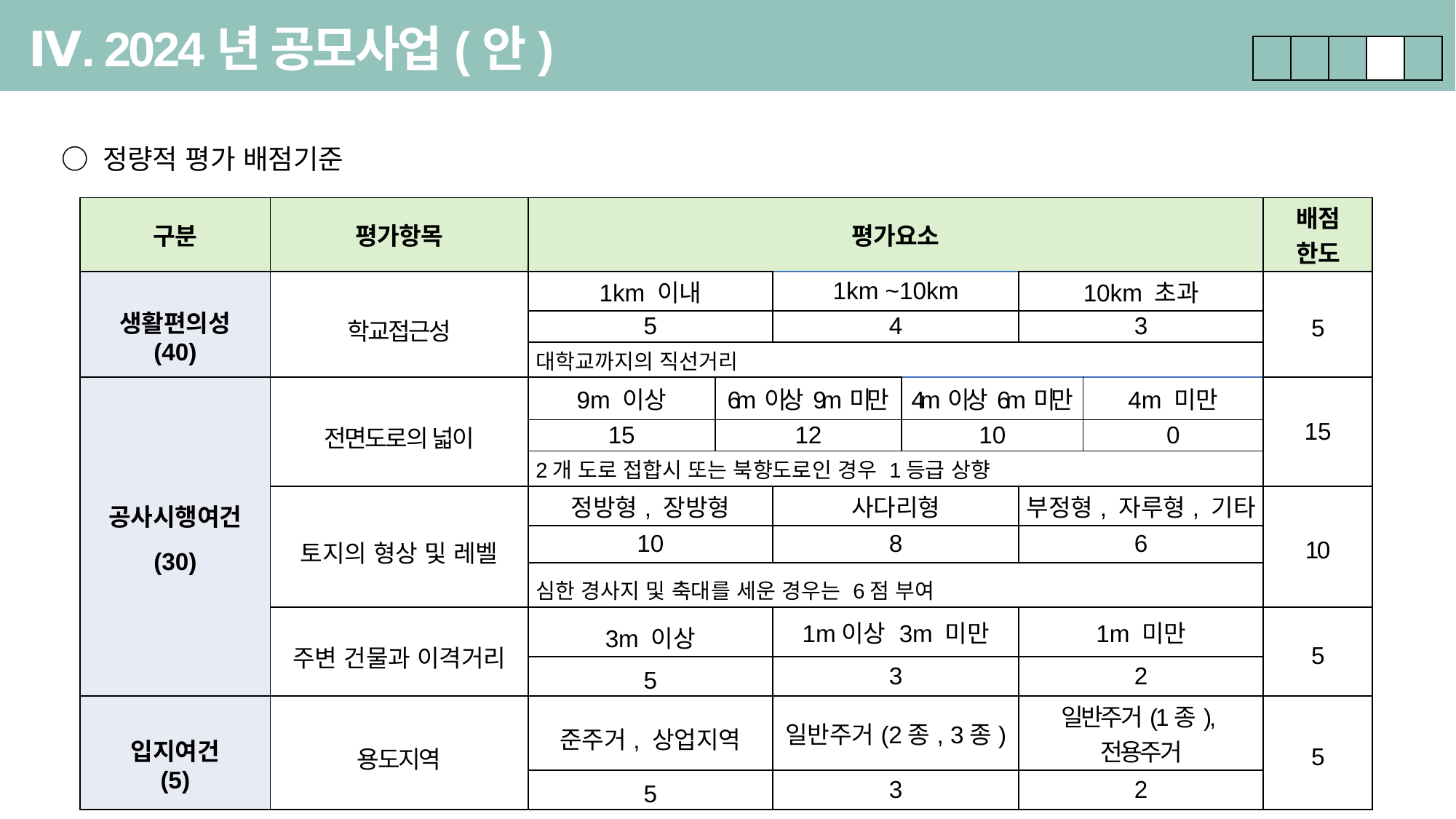

Ⅳ. 2024년 공모사업(안)
|  |  |  |  |  |
| --- | --- | --- | --- | --- |
 ○ 정량적 평가 배점기준
| 구분 | 평가항목 | 평가요소 |  |  |  |  |  | 배점 한도 |
| --- | --- | --- | --- | --- | --- | --- | --- | --- |
| 생활편의성 (40) | 학교접근성 | 1km 이내 |  | 1km ~10km |  | 10km 초과 |  | 5 |
|  |  | 5 |  | 4 |  | 3 |  |  |
|  |  | 대학교까지의 직선거리 |  |  |  |  |  |  |
| 공사시행여건 (30) | 전면도로의 넓이 | 9m 이상 | 6m 이상 9m 미만 |  | 4m 이상 6m 미만 |  | 4m 미만 | 15 |
|  |  | 15 | 12 |  | 10 |  | 0 |  |
|  |  | 2개 도로 접합시 또는 북향도로인 경우 1등급 상향 |  |  |  |  |  |  |
|  | 토지의 형상 및 레벨 | 정방형, 장방형 |  | 사다리형 |  | 부정형, 자루형, 기타 |  | 10 |
|  |  | 10 |  | 8 |  | 6 |  |  |
|  |  | 심한 경사지 및 축대를 세운 경우는 6점 부여 |  |  |  |  |  |  |
|  | 주변 건물과 이격거리 | 3m 이상 |  | 1m이상 3m 미만 |  | 1m 미만 |  | 5 |
|  |  | 5 |  | 3 |  | 2 |  |  |
| 입지여건 (5) | 용도지역 | 준주거, 상업지역 |  | 일반주거(2종, 3종) |  | 일반주거(1종),전용주거 |  | 5 |
|  |  | 5 |  | 3 |  | 2 |  |  |